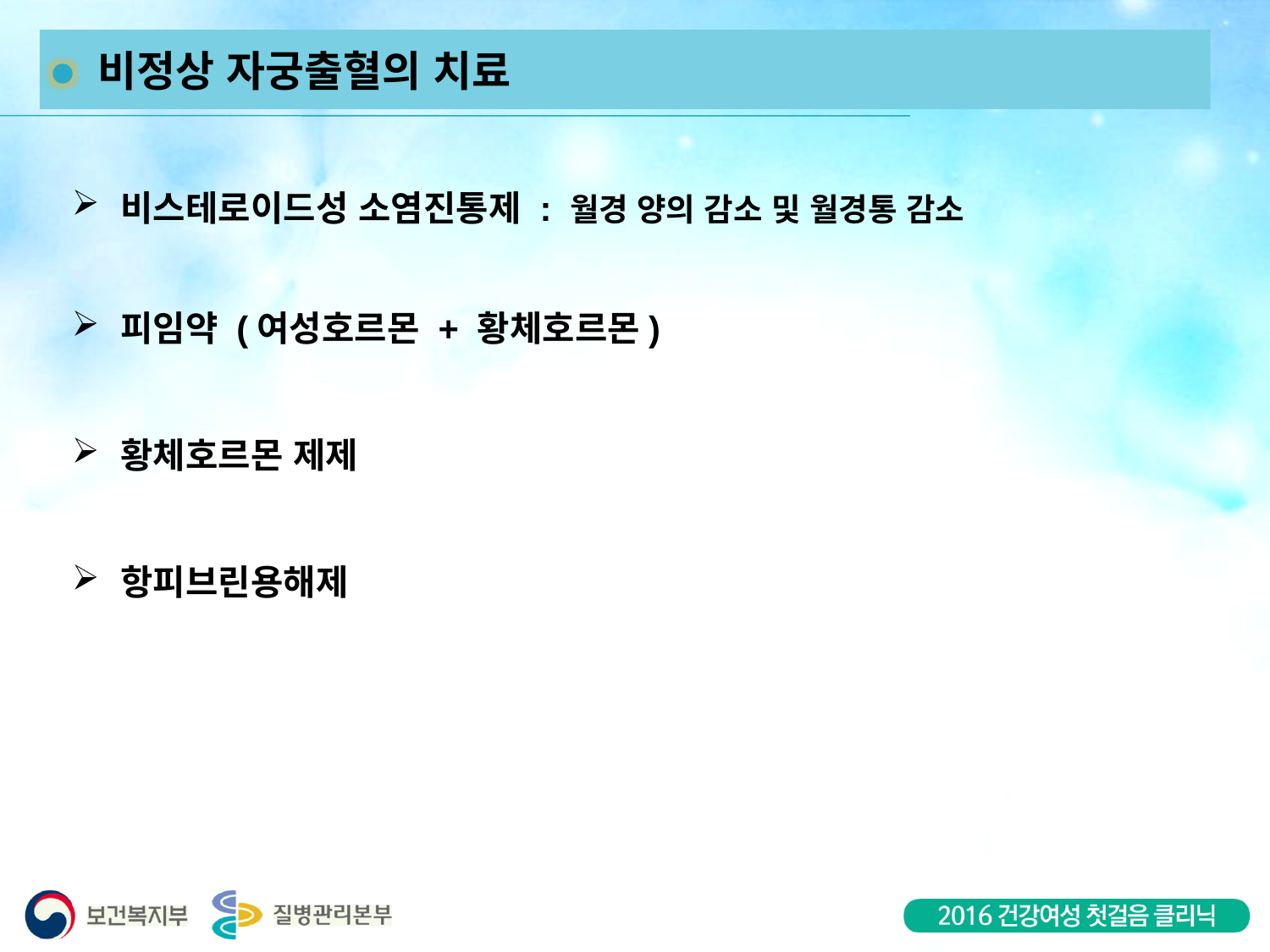

비정상 자궁출혈의 치료

 비스테로이드성 소염진통제 : 월경 양의 감소 및 월경통 감소

 피임약 (여성호르몬 + 황체호르몬)

 황체호르몬 제제

 항피브린용해제